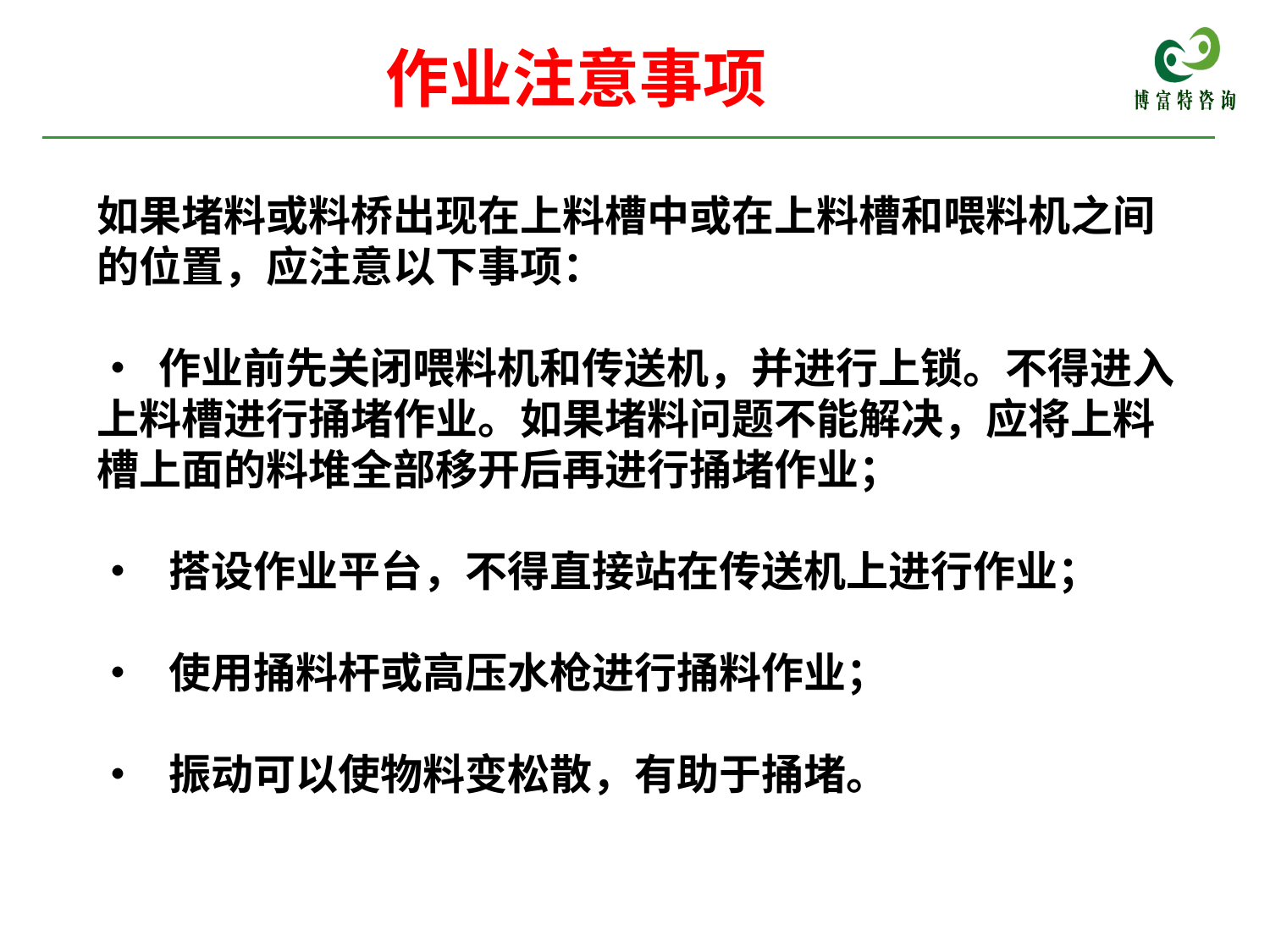

作业注意事项
如果堵料或料桥出现在上料槽中或在上料槽和喂料机之间的位置，应注意以下事项：

• 作业前先关闭喂料机和传送机，并进行上锁。不得进入上料槽进行捅堵作业。如果堵料问题不能解决，应将上料槽上面的料堆全部移开后再进行捅堵作业；

•  搭设作业平台，不得直接站在传送机上进行作业；

•  使用捅料杆或高压水枪进行捅料作业；

•  振动可以使物料变松散，有助于捅堵。